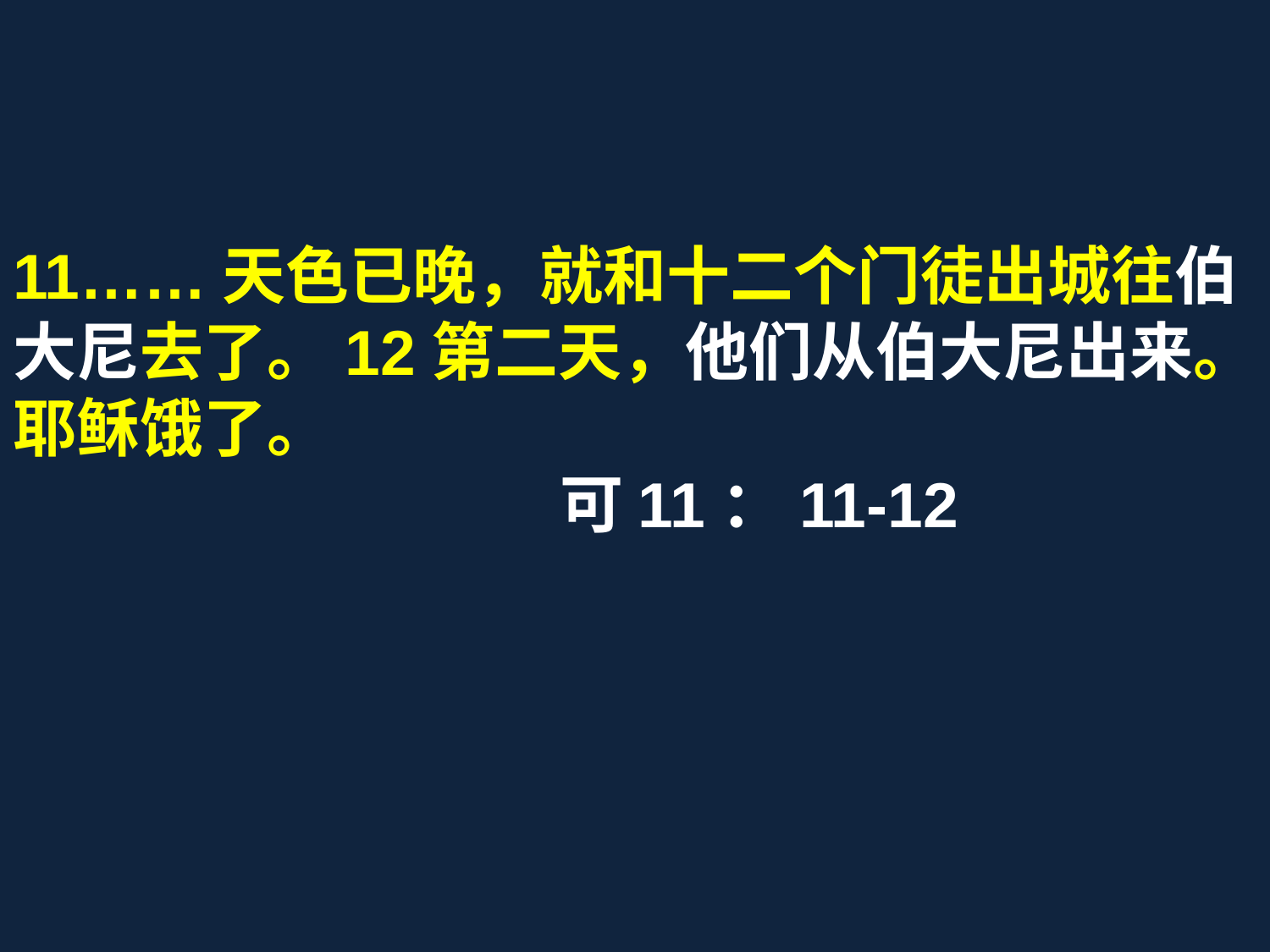

11……天色已晚，就和十二个门徒出城往伯大尼去了。12第二天，他们从伯大尼出来。耶稣饿了。
                                      可11：11-12